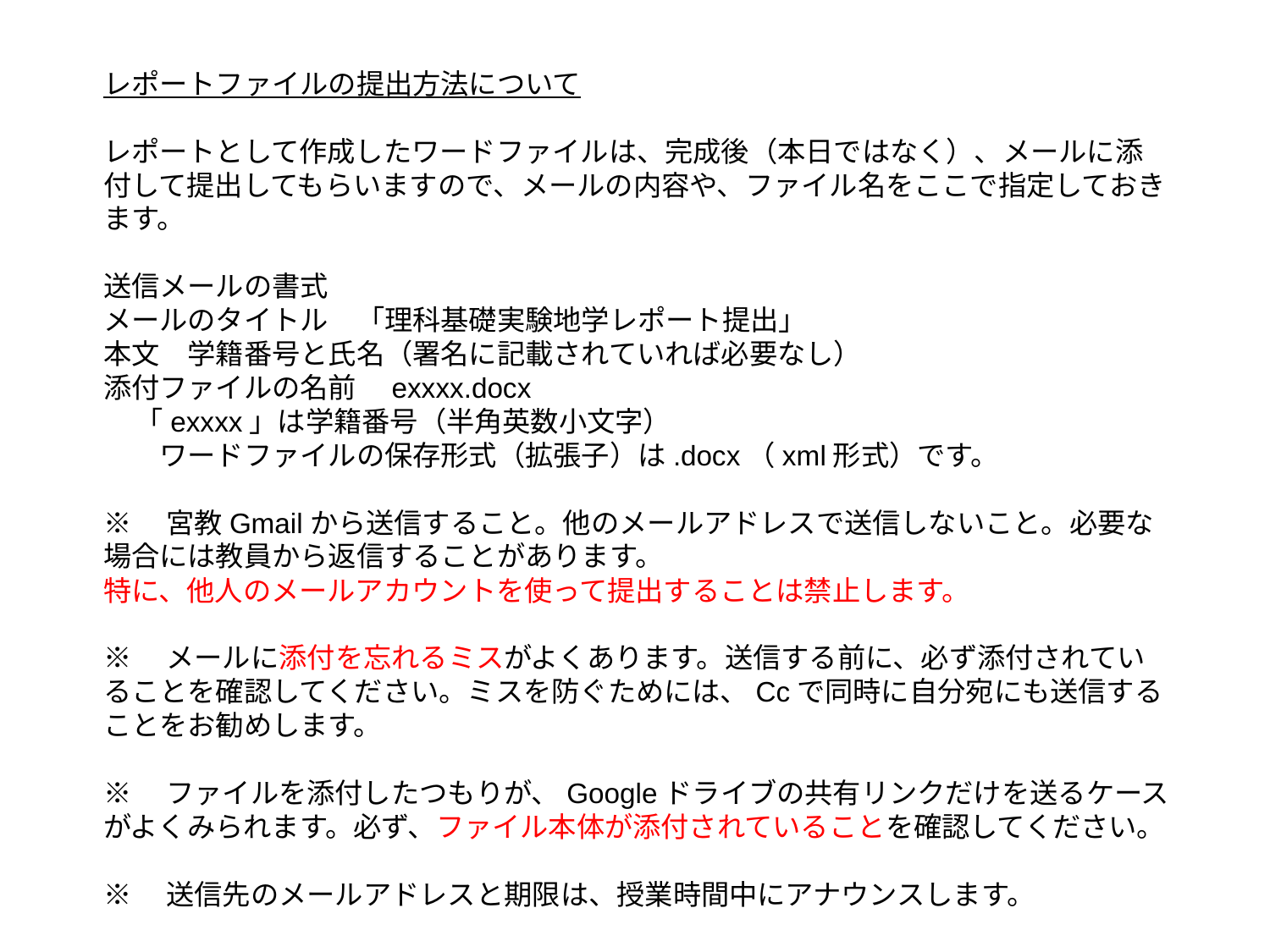

レポートファイルの提出方法について

レポートとして作成したワードファイルは、完成後（本日ではなく）、メールに添付して提出してもらいますので、メールの内容や、ファイル名をここで指定しておきます。

送信メールの書式
メールのタイトル　「理科基礎実験地学レポート提出」
本文　学籍番号と氏名（署名に記載されていれば必要なし）
添付ファイルの名前　exxxx.docx
    「exxxx」は学籍番号（半角英数小文字）
　　ワードファイルの保存形式（拡張子）は.docx（xml形式）です。

※　宮教Gmailから送信すること。他のメールアドレスで送信しないこと。必要な場合には教員から返信することがあります。
特に、他人のメールアカウントを使って提出することは禁止します。

※　メールに添付を忘れるミスがよくあります。送信する前に、必ず添付されていることを確認してください。ミスを防ぐためには、Ccで同時に自分宛にも送信することをお勧めします。

※　ファイルを添付したつもりが、Googleドライブの共有リンクだけを送るケースがよくみられます。必ず、ファイル本体が添付されていることを確認してください。

※　送信先のメールアドレスと期限は、授業時間中にアナウンスします。